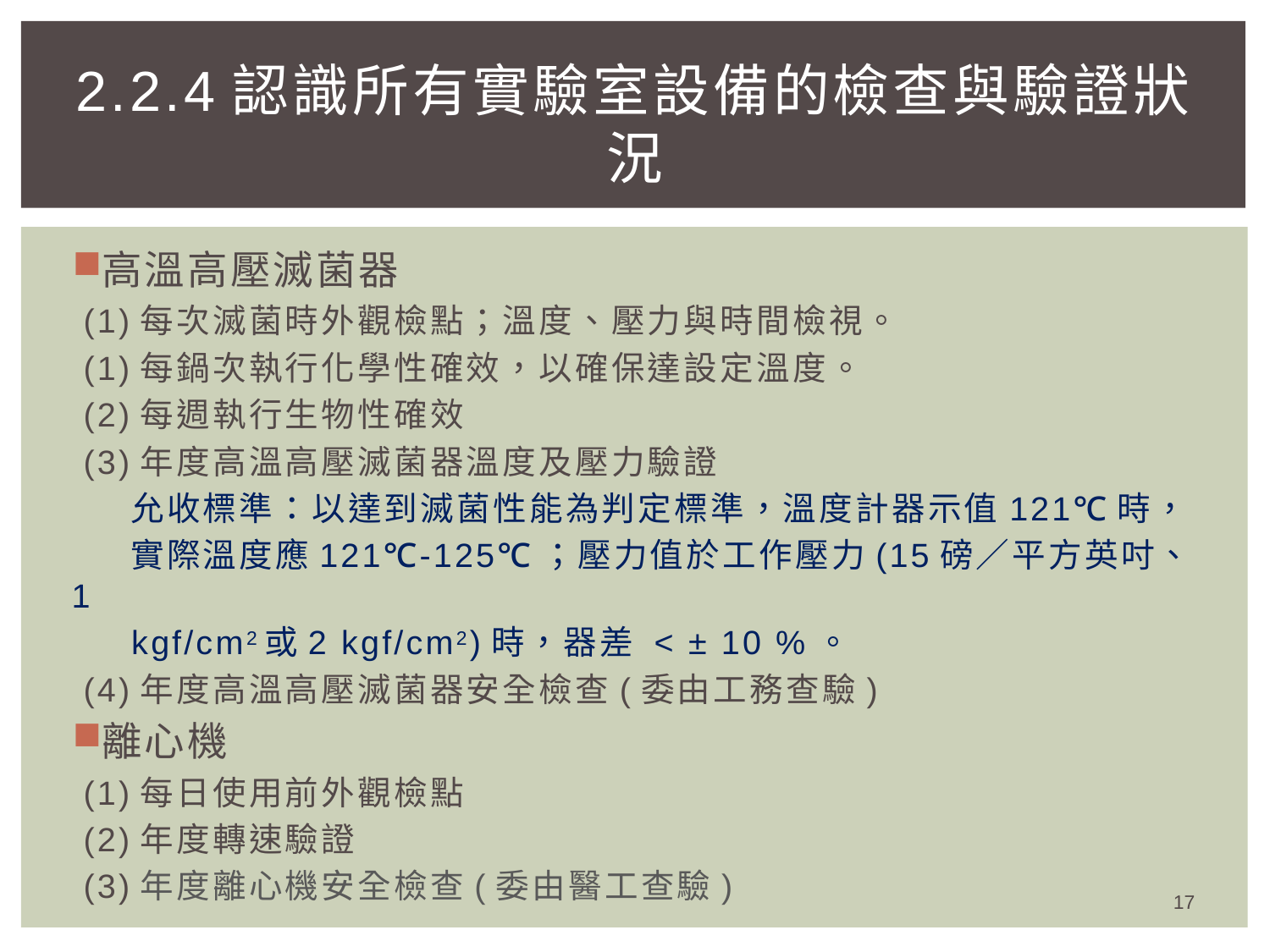

# 2.2.4認識所有實驗室設備的檢查與驗證狀況
高溫高壓滅菌器
 (1)每次滅菌時外觀檢點；溫度、壓力與時間檢視。
 (1)每鍋次執行化學性確效，以確保達設定溫度。
 (2)每週執行生物性確效
 (3)年度高溫高壓滅菌器溫度及壓力驗證
     允收標準：以達到滅菌性能為判定標準，溫度計器示值121℃時，
     實際溫度應121℃-125℃；壓力值於工作壓力(15磅∕平方英吋、1
     kgf/cm2或2 kgf/cm2)時，器差 < ± 10 %。
 (4)年度高溫高壓滅菌器安全檢查(委由工務查驗)
離心機
 (1)每日使用前外觀檢點
 (2)年度轉速驗證
 (3)年度離心機安全檢查(委由醫工查驗)
17